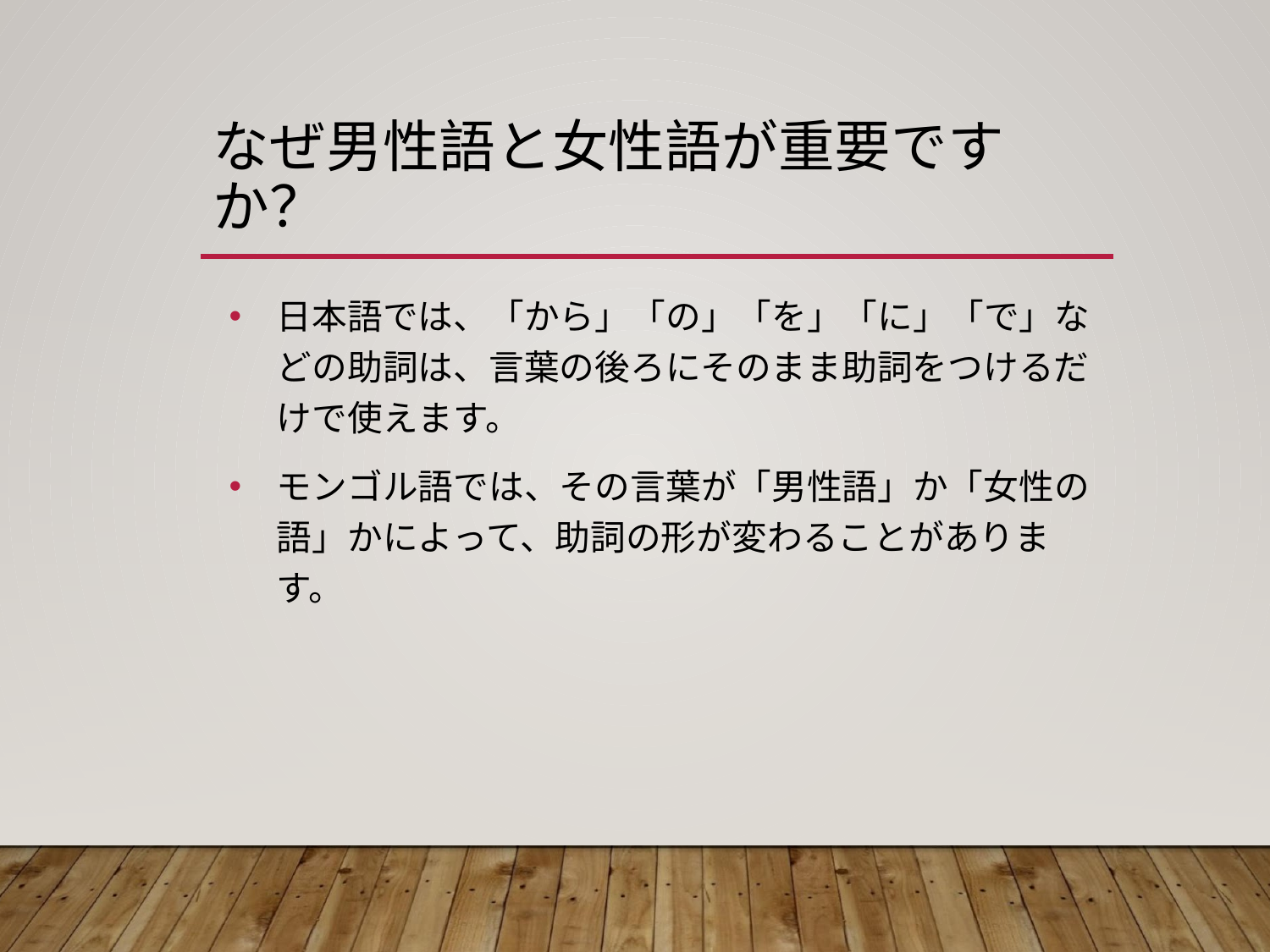

# なぜ男性語と女性語が重要ですか？
日本語では、「から」「の」「を」「に」「で」などの助詞は、言葉の後ろにそのまま助詞をつけるだけで使えます。
モンゴル語では、その言葉が「男性語」か「女性の語」かによって、助詞の形が変わることがあります。